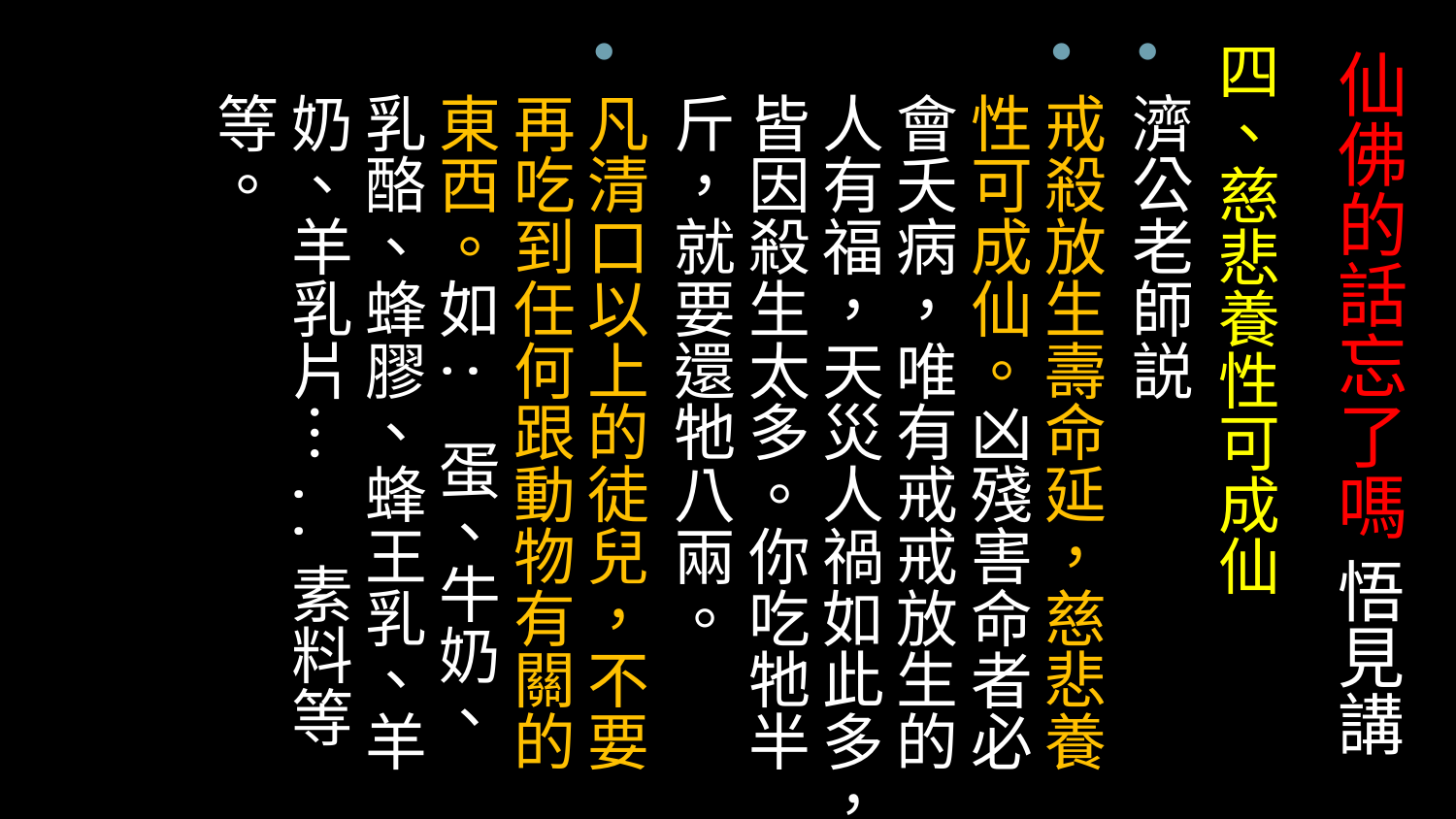

# 仙佛的話忘了嗎 悟見講
四、慈悲養性可成仙
濟公老師説
戒殺放生壽命延，慈悲養性可成仙。凶殘害命者必會夭病，唯有戒戒放生的人有福，天災人禍如此多，皆因殺生太多。你吃牠半斤，就要還牠八兩。
凡清口以上的徒兒，不要再吃到任何跟動物有關的東西。如: 蛋、牛奶、乳酪、蜂膠、蜂王乳、羊奶、羊乳片…..素料等等。